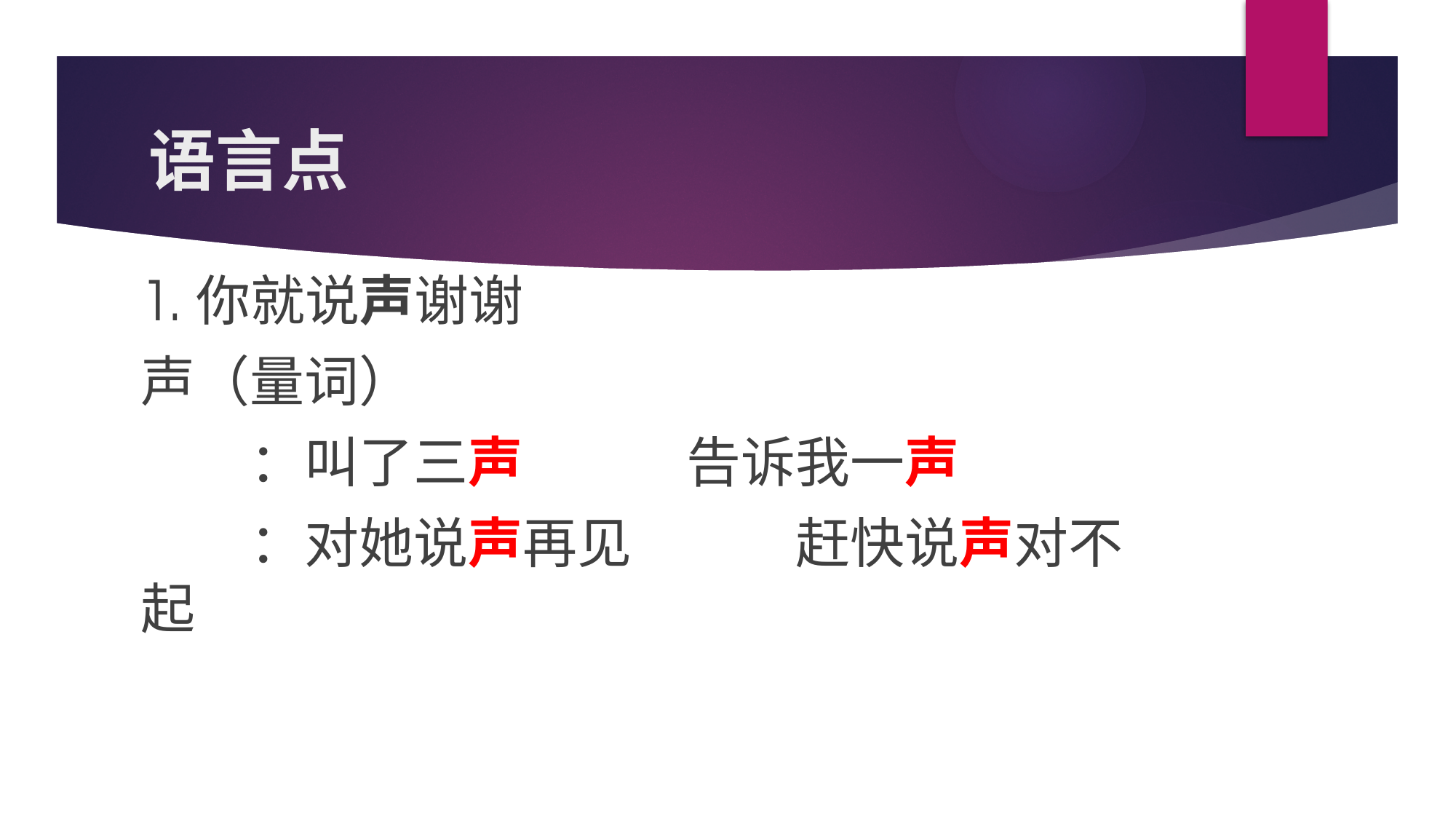

# 语言点
1.你就说声谢谢
声（量词）
	：叫了三声		告诉我一声
	：对她说声再见		赶快说声对不起